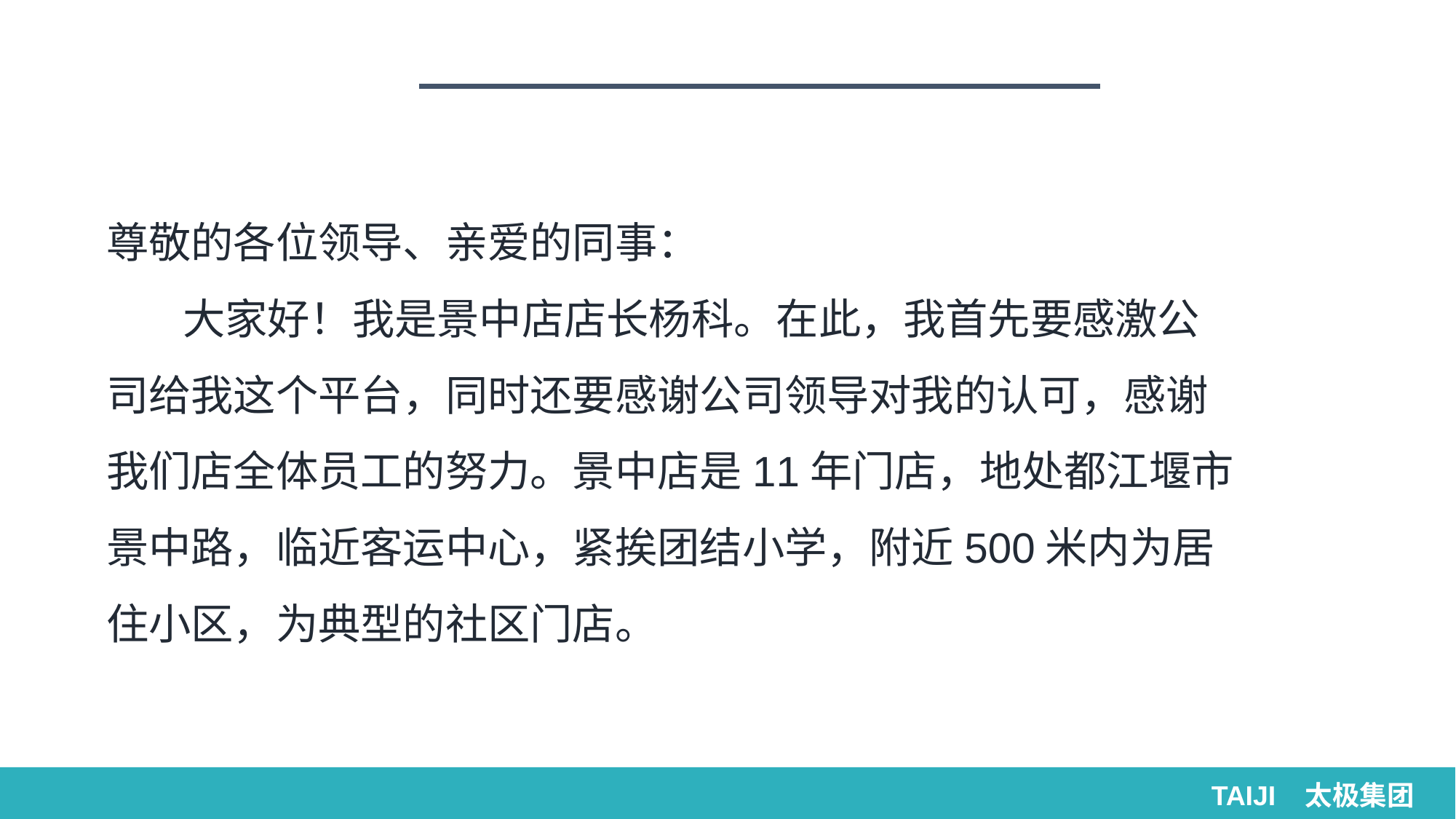

尊敬的各位领导、亲爱的同事：
       大家好！我是景中店店长杨科。在此，我首先要感激公司给我这个平台，同时还要感谢公司领导对我的认可，感谢我们店全体员工的努力。景中店是11年门店，地处都江堰市景中路，临近客运中心，紧挨团结小学，附近500米内为居住小区，为典型的社区门店。

TAIJI   太极集团